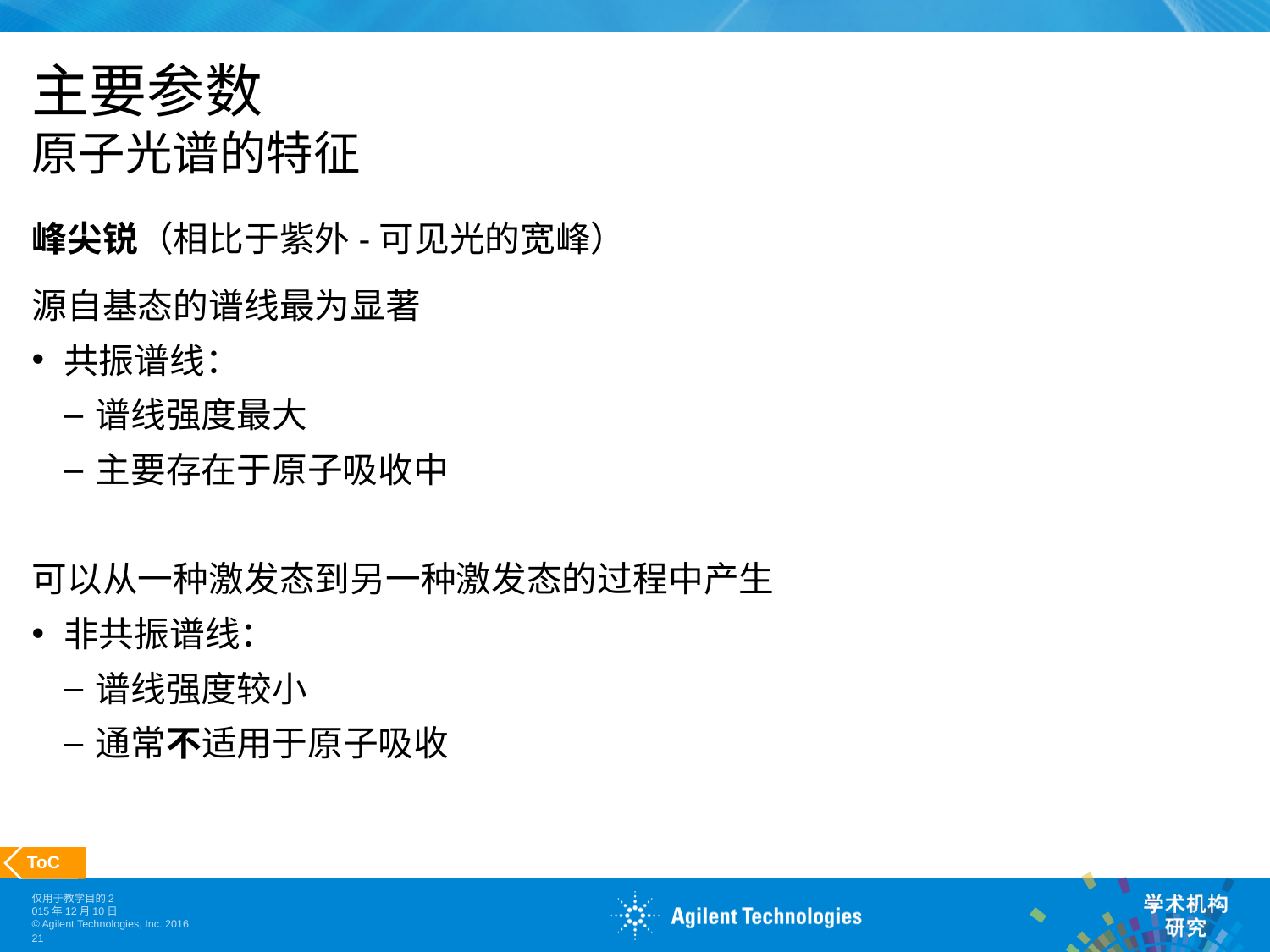

# 主要参数 原子光谱的特征
峰尖锐（相比于紫外-可见光的宽峰）
源自基态的谱线最为显著
共振谱线：
谱线强度最大
主要存在于原子吸收中
可以从一种激发态到另一种激发态的过程中产生
非共振谱线：
谱线强度较小
通常不适用于原子吸收
 ToC